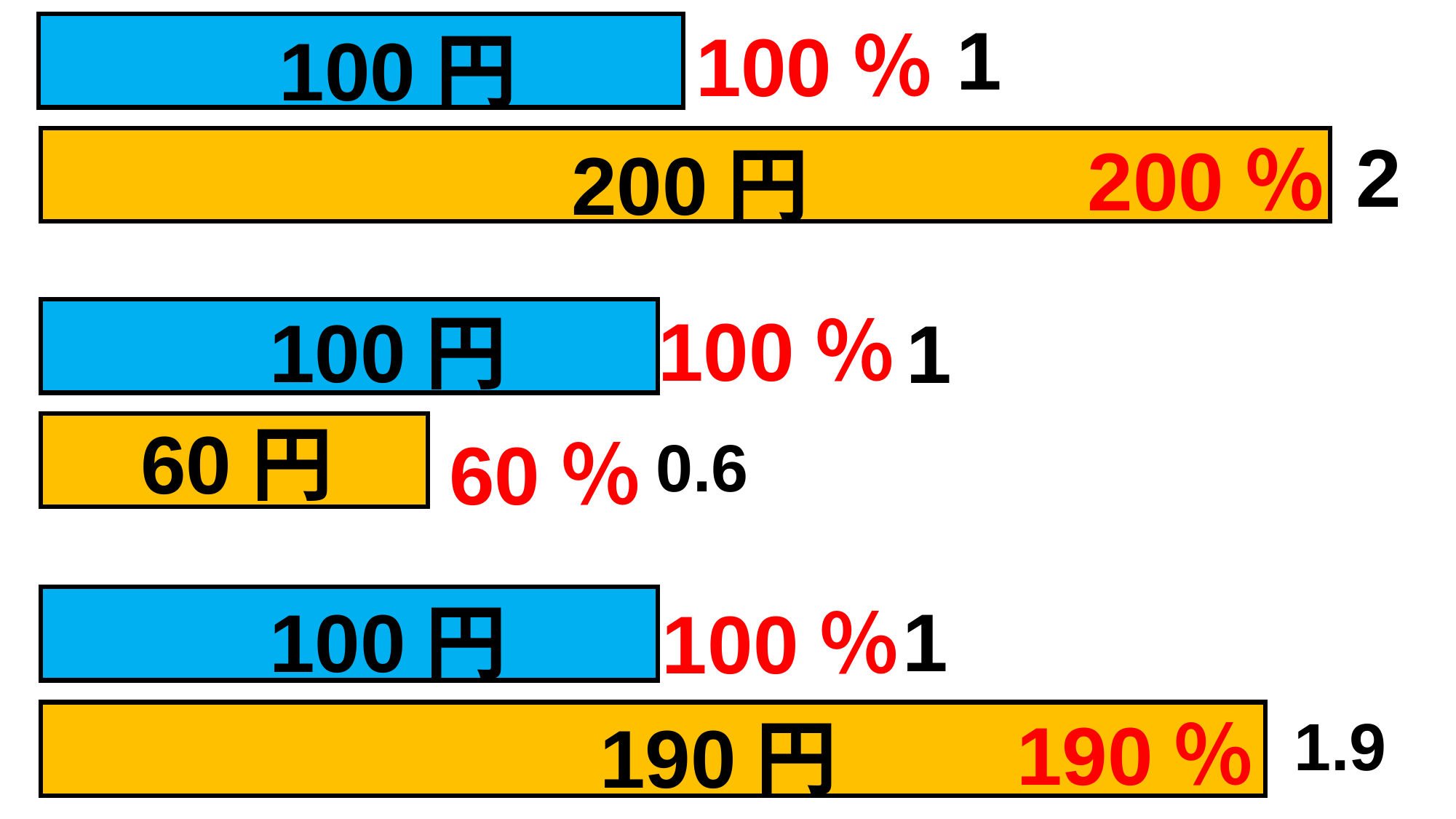

1
100％
100円

2
200％
200円

100％
100円
1

60円

60％
0.6
1
100円
100％

190％
1.9
190円